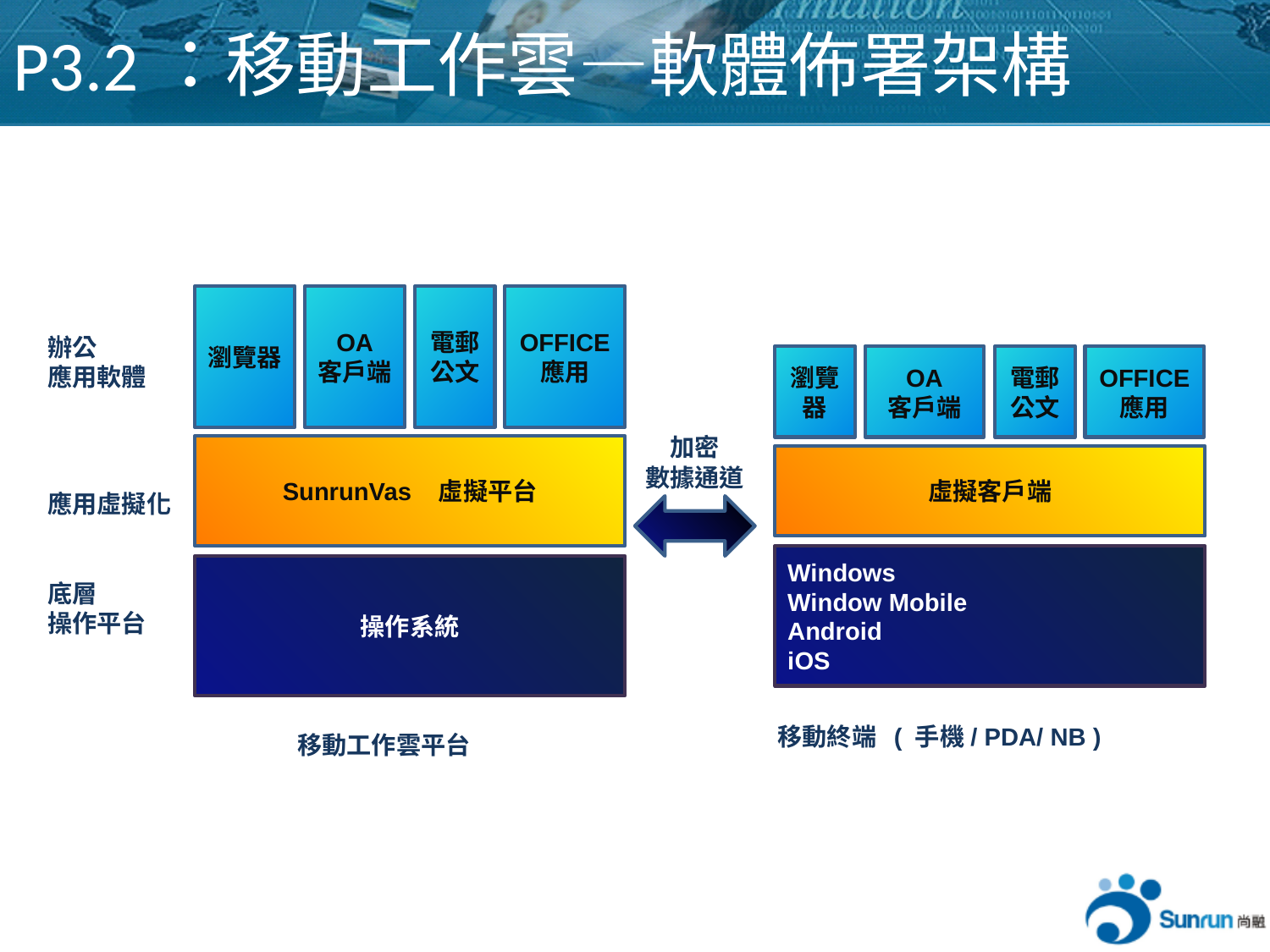

P3.2：移動工作雲—軟體佈署架構
瀏覽器
OA
客戶端
電郵
公文
OFFICE
應用
辦公
應用軟體
瀏覽器
OA
客戶端
電郵
公文
OFFICE
應用
加密
數據通道
SunrunVas   虛擬平台
虛擬客戶端
應用虛擬化

Windows
Window Mobile
Android
iOS
操作系統
底層
操作平台
移動終端  ( 手機/ PDA/ NB )
移動工作雲平台